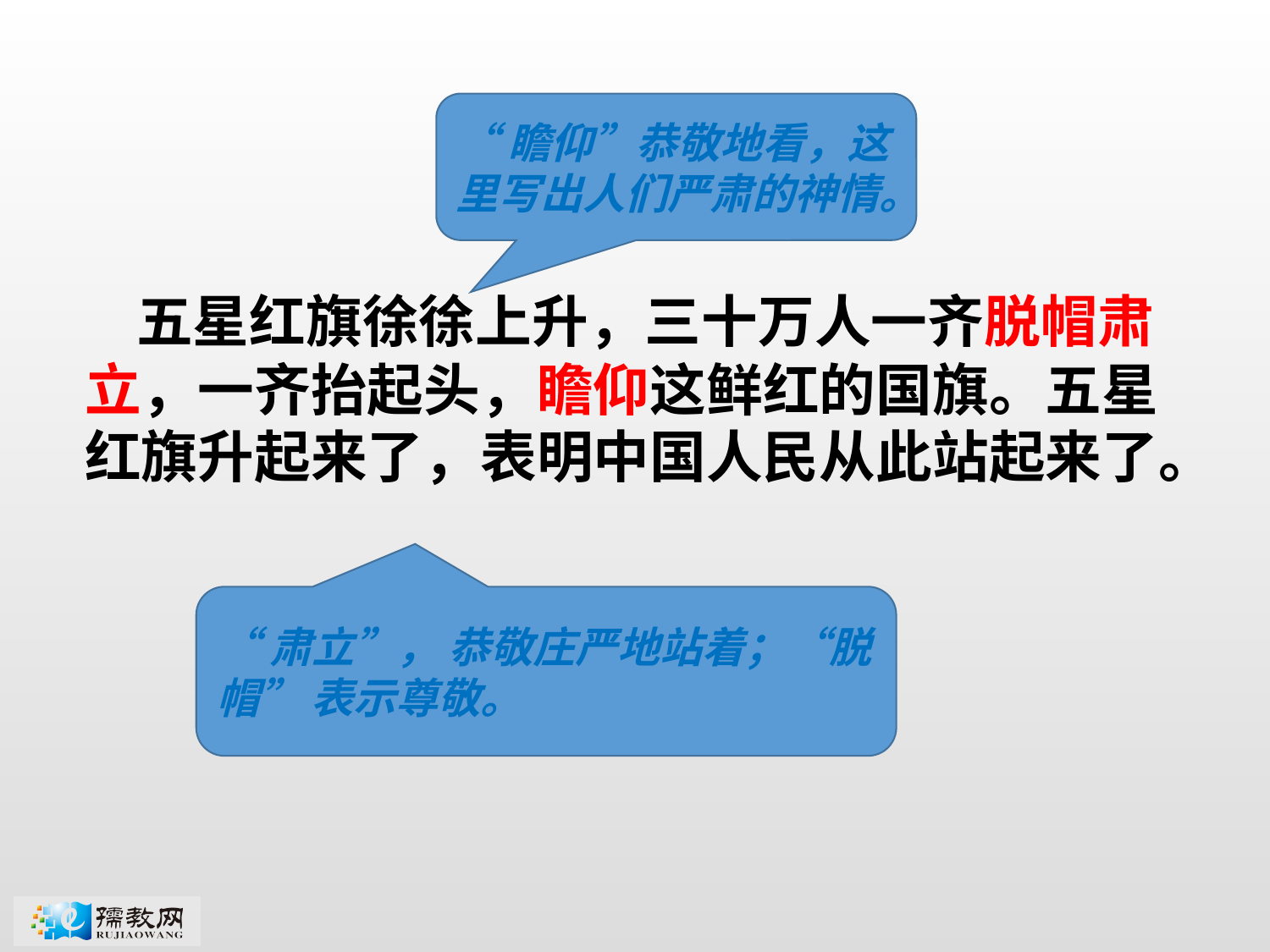

“瞻仰”恭敬地看，这里写出人们严肃的神情。
   五星红旗徐徐上升，三十万人一齐脱帽肃立，一齐抬起头，瞻仰这鲜红的国旗。五星红旗升起来了，表明中国人民从此站起来了。
“肃立”， 恭敬庄严地站着；“脱帽” 表示尊敬。